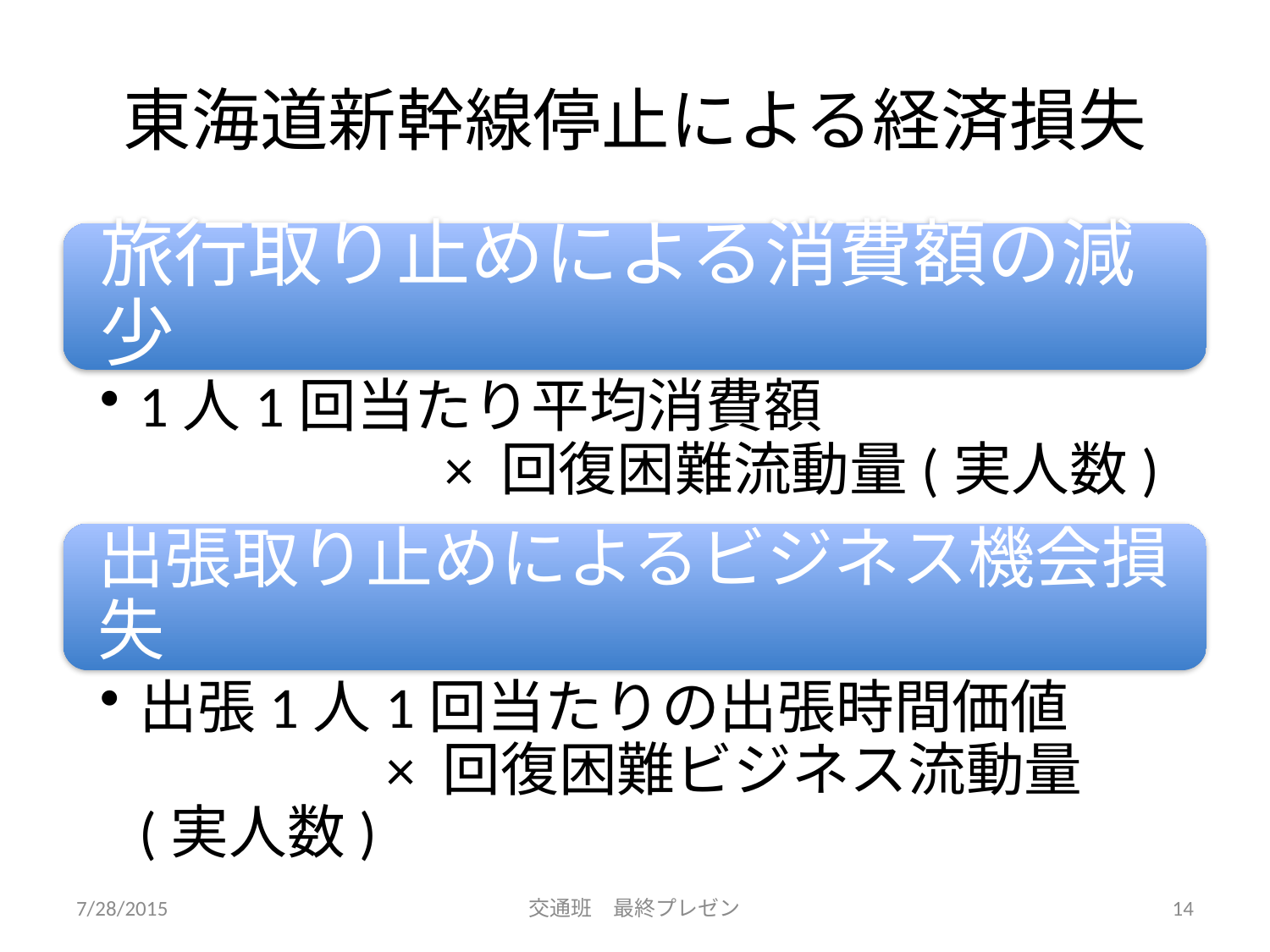

# 東海道新幹線停止による経済損失
旅行取り止めによる消費額の減少
1人1回当たり平均消費額　　　　　　　　　　× 回復困難流動量(実人数)
出張取り止めによるビジネス機会損失
出張1人1回当たりの出張時間価値　　　　　× 回復困難ビジネス流動量(実人数)
7/28/2015
交通班　最終プレゼン
14